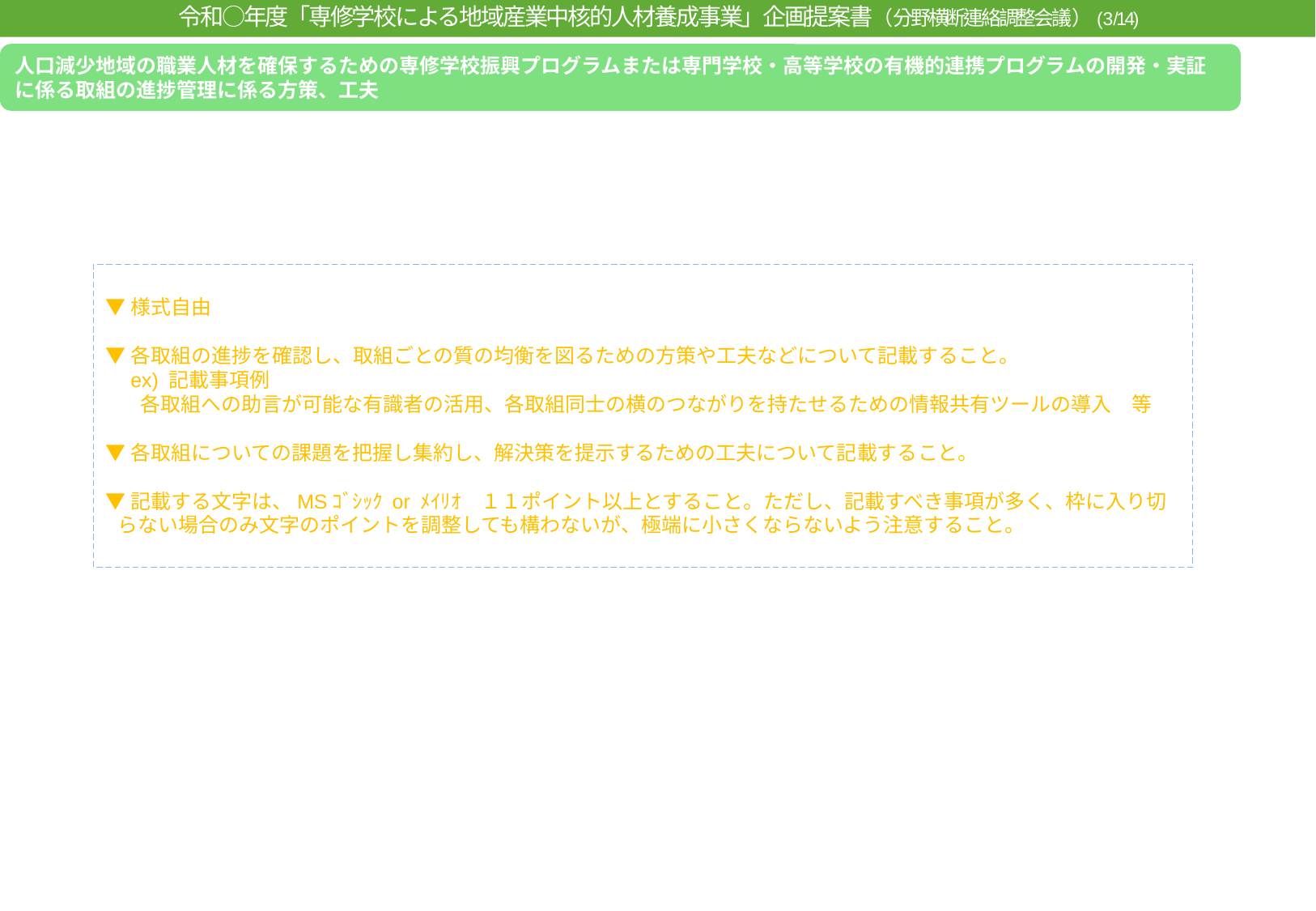

令和○年度「専修学校による地域産業中核的人材養成事業」企画提案書（分野横断連絡調整会議）(3/14)
人口減少地域の職業人材を確保するための専修学校振興プログラムまたは専門学校・高等学校の有機的連携プログラムの開発・実証に係る取組の進捗管理に係る方策、工夫

▼様式自由

▼各取組の進捗を確認し、取組ごとの質の均衡を図るための方策や工夫などについて記載すること。
　ex) 記載事項例
各取組への助言が可能な有識者の活用、各取組同士の横のつながりを持たせるための情報共有ツールの導入　等

▼各取組についての課題を把握し集約し、解決策を提示するための工夫について記載すること。

▼記載する文字は、MSｺﾞｼｯｸ or ﾒｲﾘｵ　１１ポイント以上とすること。ただし、記載すべき事項が多く、枠に入り切らない場合のみ文字のポイントを調整しても構わないが、極端に小さくならないよう注意すること。